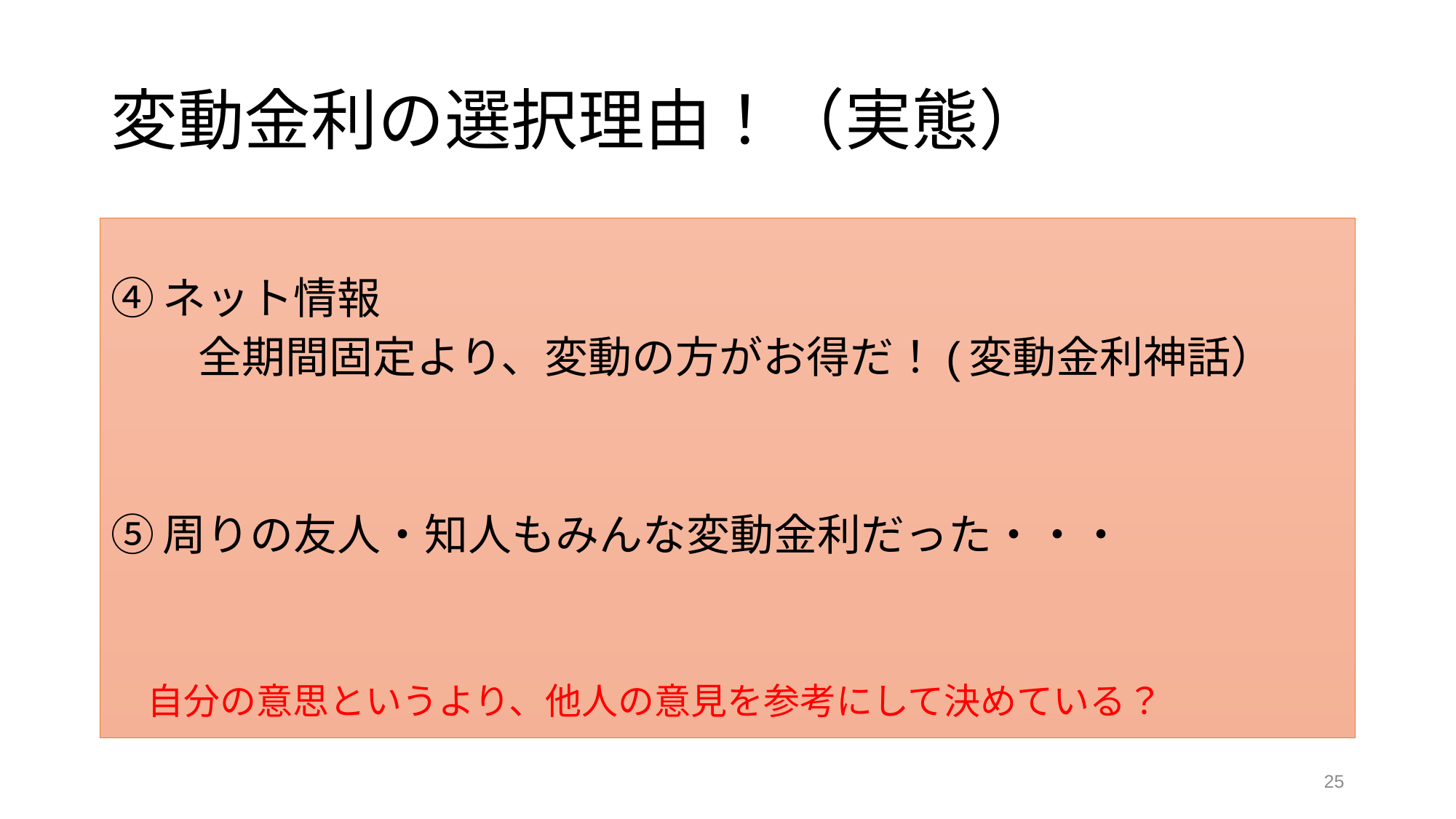

# 変動金利の選択理由！（実態）

④ネット情報
　　全期間固定より、変動の方がお得だ！(変動金利神話）

⑤周りの友人・知人もみんな変動金利だった・・・

　自分の意思というより、他人の意見を参考にして決めている？

25